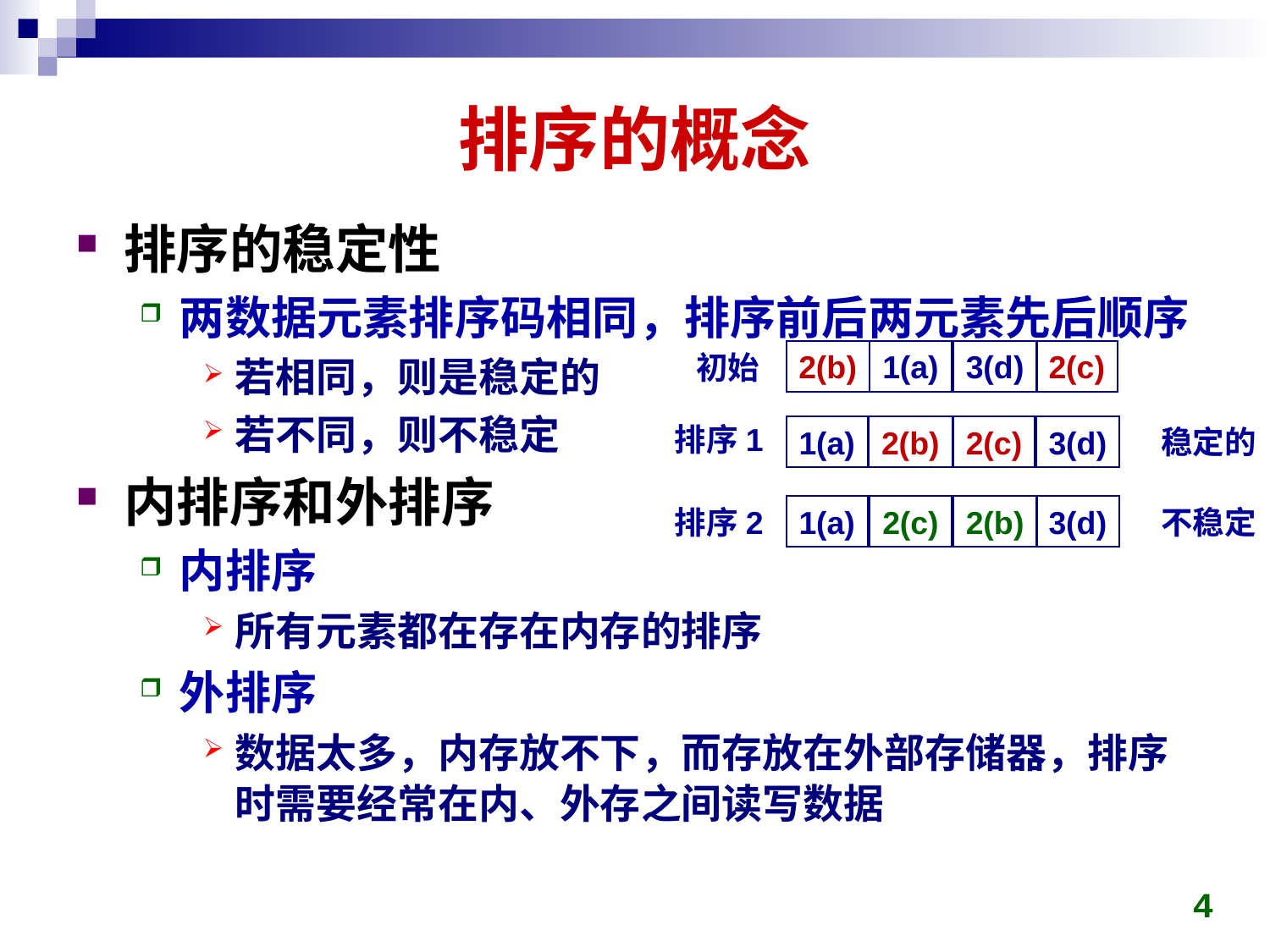

# 排序的概念
排序的稳定性
两数据元素排序码相同，排序前后两元素先后顺序
若相同，则是稳定的
若不同，则不稳定
内排序和外排序
内排序
所有元素都在存在内存的排序
外排序
数据太多，内存放不下，而存放在外部存储器，排序时需要经常在内、外存之间读写数据
2(b)
1(a)
3(d)
2(c)
初始
排序1
稳定的
1(a)
2(b)
2(c)
3(d)
排序2
1(a)
2(c)
2(b)
3(d)
不稳定
4